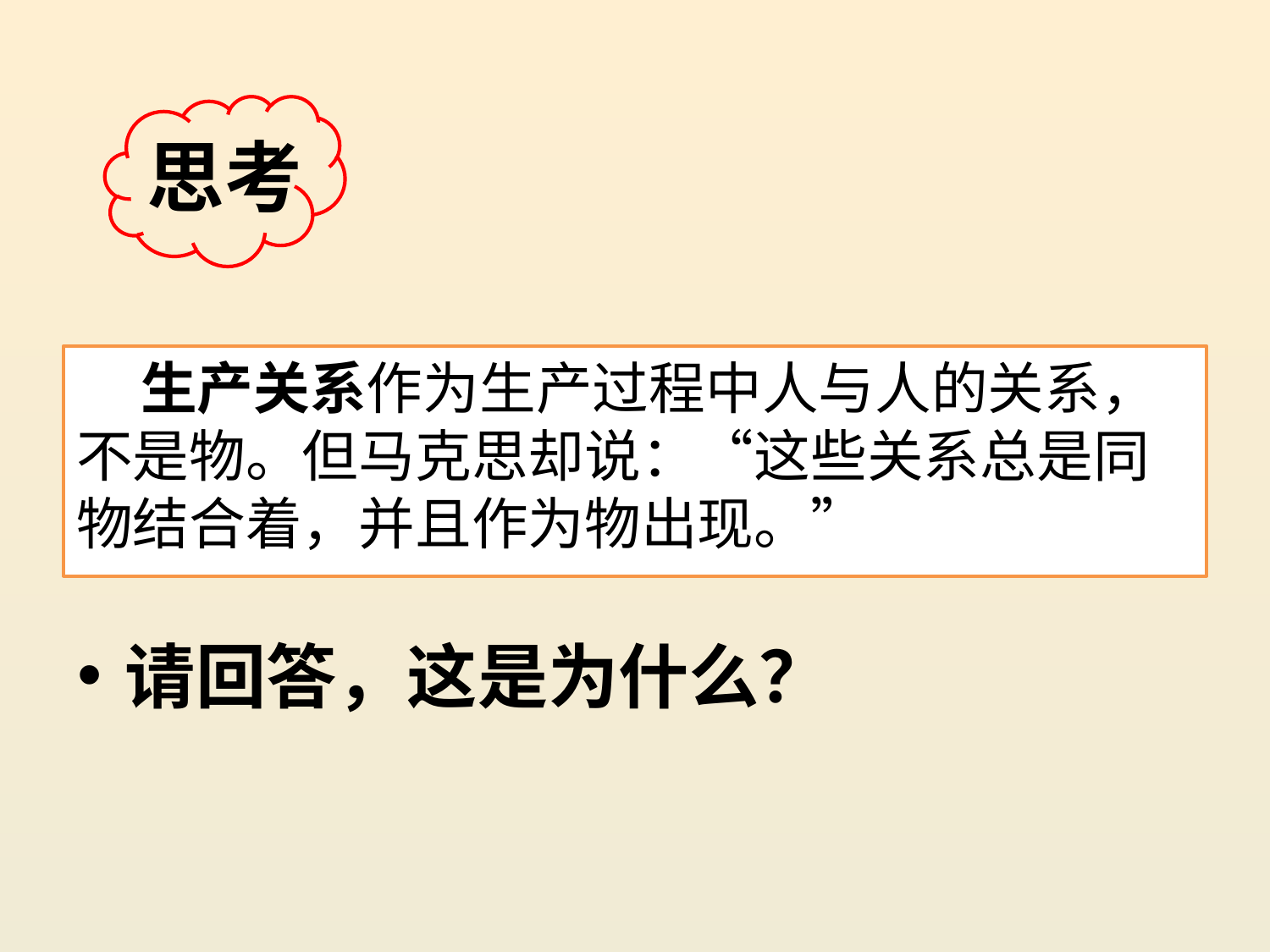

# 思考

    生产关系作为生产过程中人与人的关系，不是物。但马克思却说：“这些关系总是同物结合着，并且作为物出现。”
请回答，这是为什么？